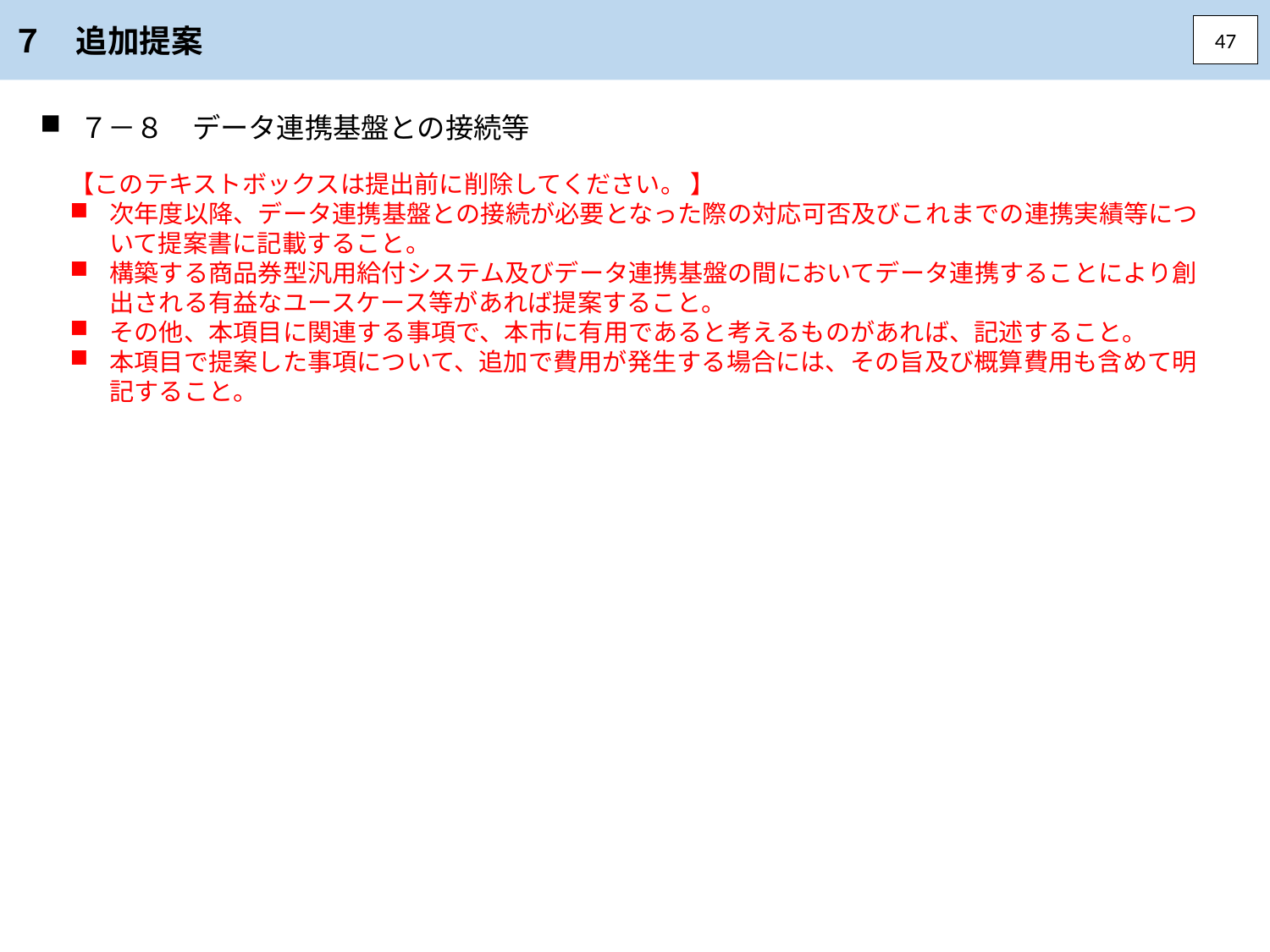

７　追加提案
47
７－８　データ連携基盤との接続等
【このテキストボックスは提出前に削除してください。 】
次年度以降、データ連携基盤との接続が必要となった際の対応可否及びこれまでの連携実績等について提案書に記載すること。
構築する商品券型汎用給付システム及びデータ連携基盤の間においてデータ連携することにより創出される有益なユースケース等があれば提案すること。
その他、本項目に関連する事項で、本市に有用であると考えるものがあれば、記述すること。
本項目で提案した事項について、追加で費用が発生する場合には、その旨及び概算費用も含めて明記すること。